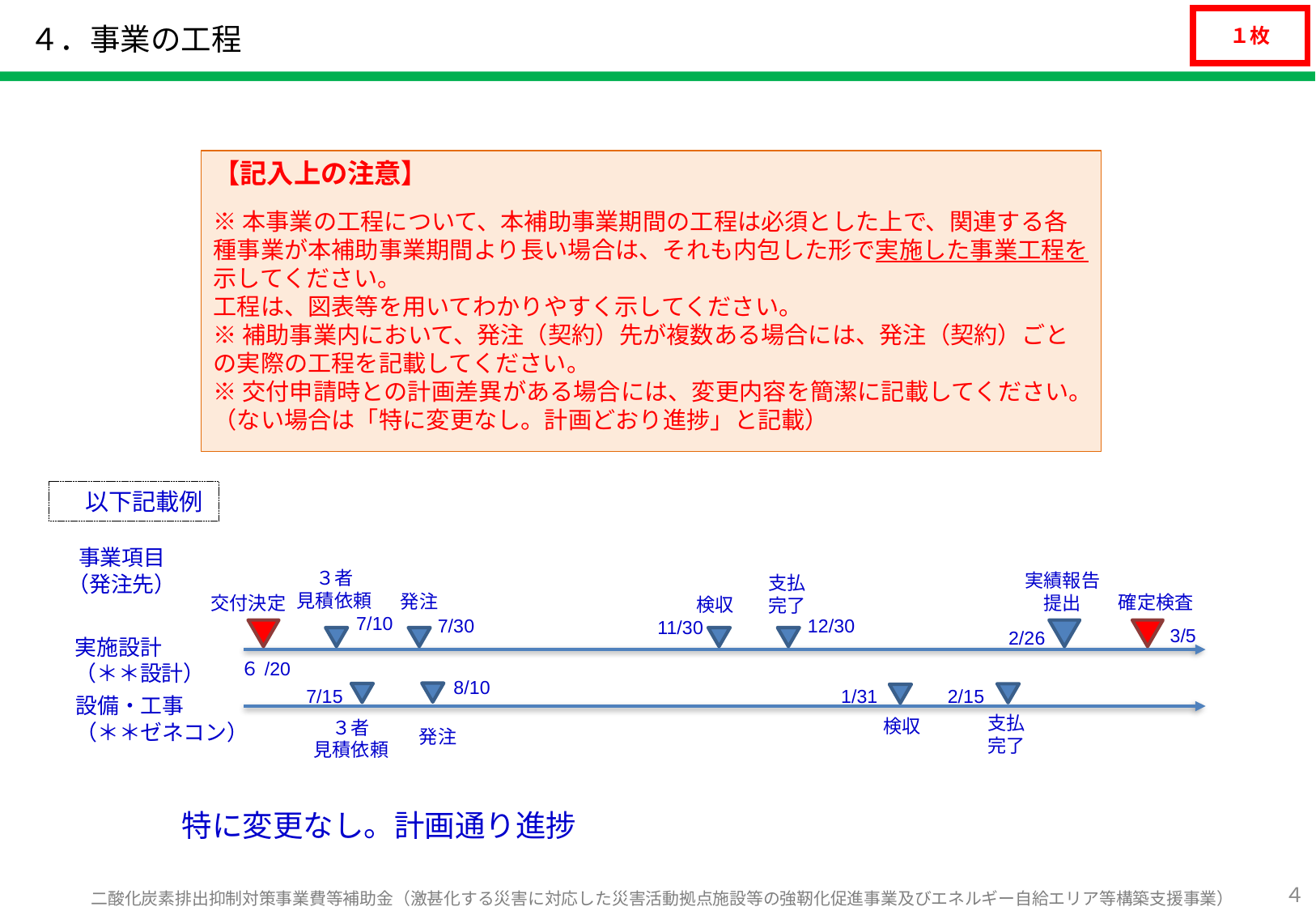

１枚
４．事業の工程
【記入上の注意】

※本事業の工程について、本補助事業期間の工程は必須とした上で、関連する各種事業が本補助事業期間より長い場合は、それも内包した形で実施した事業工程を示してください。
工程は、図表等を用いてわかりやすく示してください。
※補助事業内において、発注（契約）先が複数ある場合には、発注（契約）ごとの実際の工程を記載してください。
※交付申請時との計画差異がある場合には、変更内容を簡潔に記載してください。（ない場合は「特に変更なし。計画どおり進捗」と記載）

以下記載例
事業項目
（発注先）
３者
見積依頼
実績報告
提出
支払
完了
発注
確定検査
交付決定
検収
7/10
12/30
7/30
11/30
3/5

2/26
実施設計
（＊＊設計）

６/20
8/10
1/31
2/15
7/15

設備・工事
（＊＊ゼネコン）
支払
完了
検収
３者
見積依頼
発注
特に変更なし。計画通り進捗
４